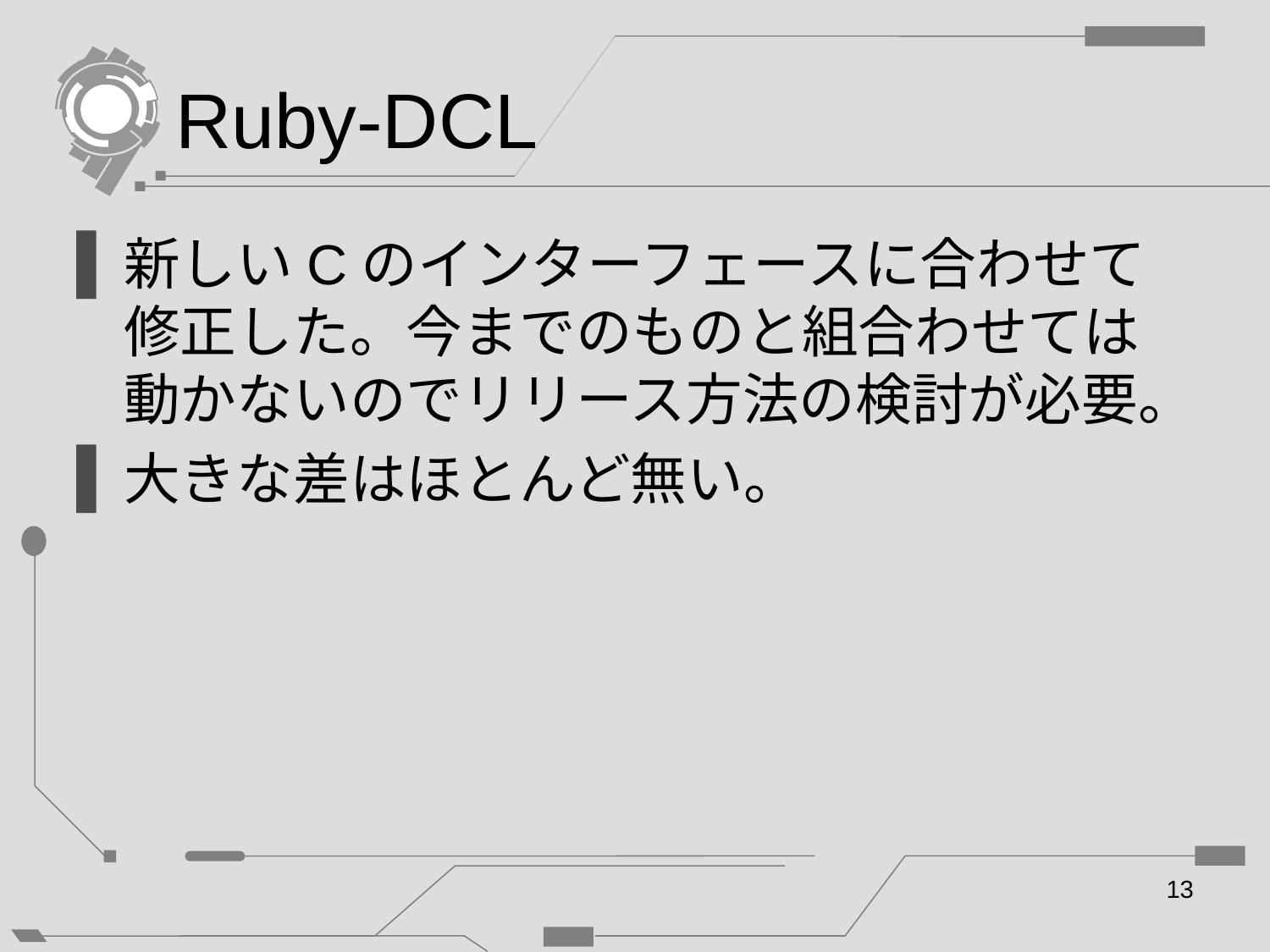

# Ruby-DCL
新しいCのインターフェースに合わせて修正した。今までのものと組合わせては動かないのでリリース方法の検討が必要。
大きな差はほとんど無い。
13